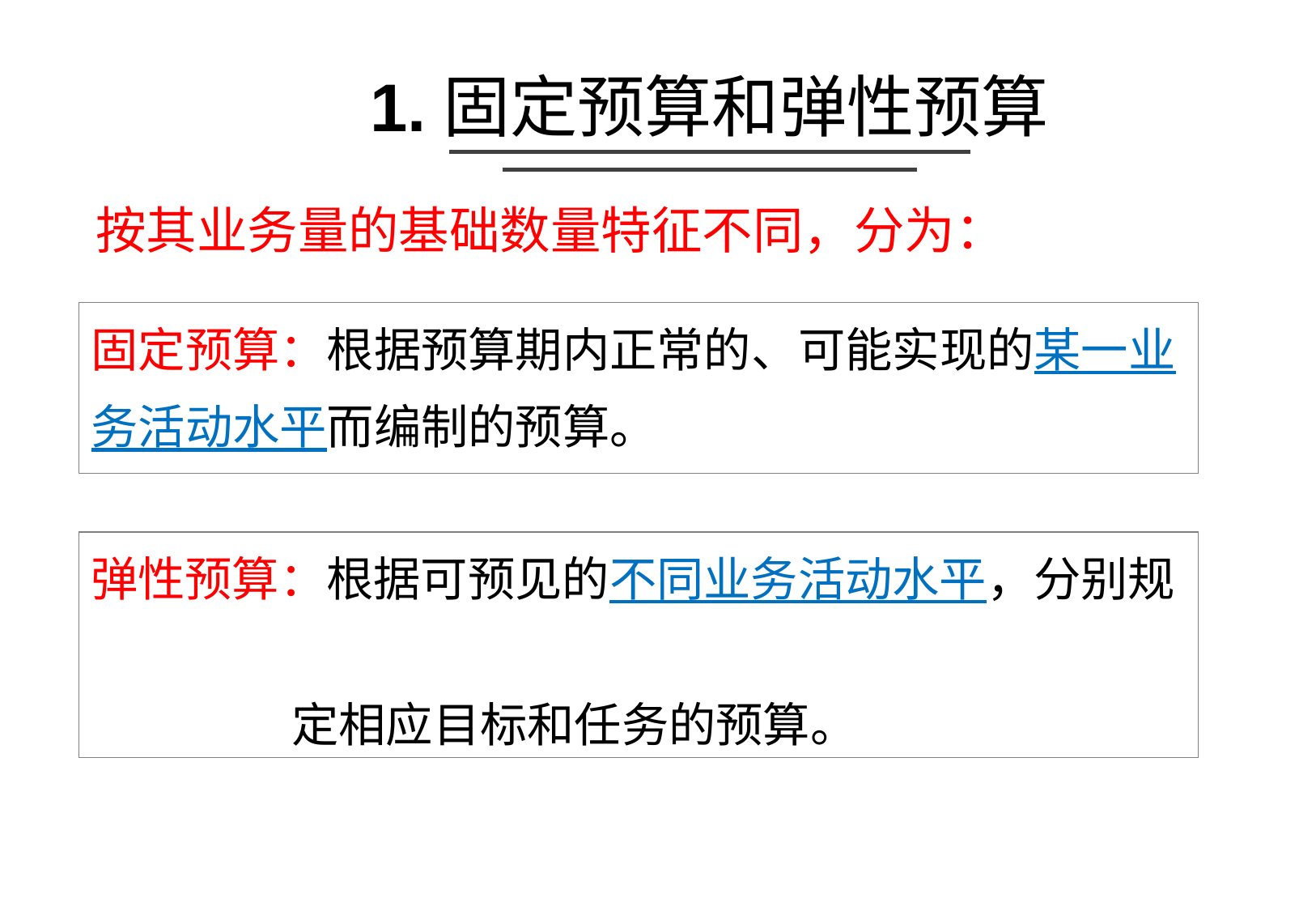

# 1.固定预算和弹性预算
按其业务量的基础数量特征不同，分为：
固定预算：根据预算期内正常的、可能实现的某一业
务活动水平而编制的预算。
弹性预算：根据可预见的不同业务活动水平，分别规
                  定相应目标和任务的预算。